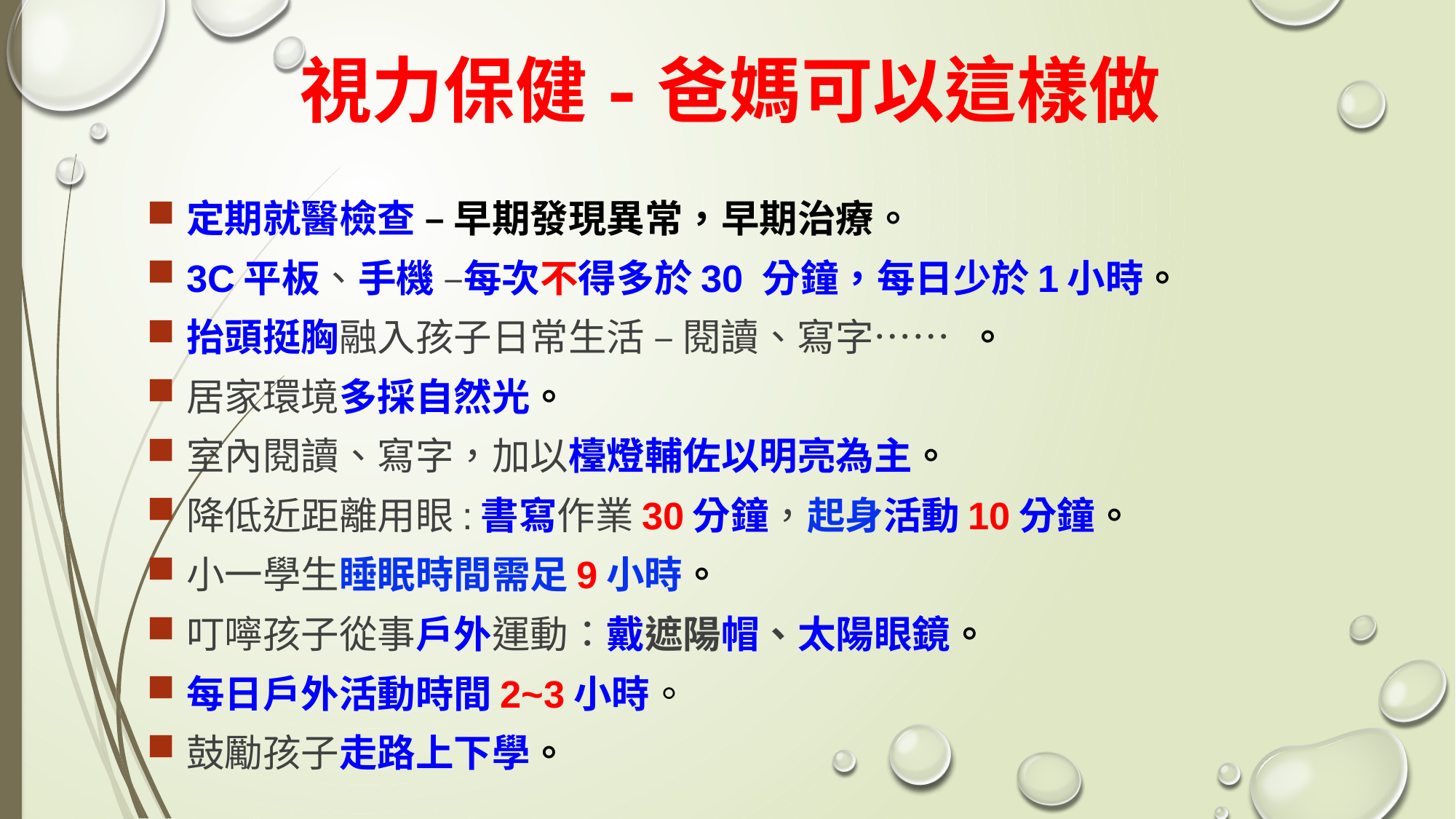

# 視力保健-爸媽可以這樣做
定期就醫檢查 – 早期發現異常，早期治療。
3C平板、手機 –每次不得多於30 分鐘，每日少於1小時。
抬頭挺胸融入孩子日常生活 – 閱讀、寫字…… 。
居家環境多採自然光。
室內閱讀、寫字，加以檯燈輔佐以明亮為主。
降低近距離用眼:書寫作業30分鐘，起身活動10分鐘。
小一學生睡眠時間需足9小時。
叮嚀孩子從事戶外運動：戴遮陽帽、太陽眼鏡。
每日戶外活動時間2~3小時。
鼓勵孩子走路上下學。